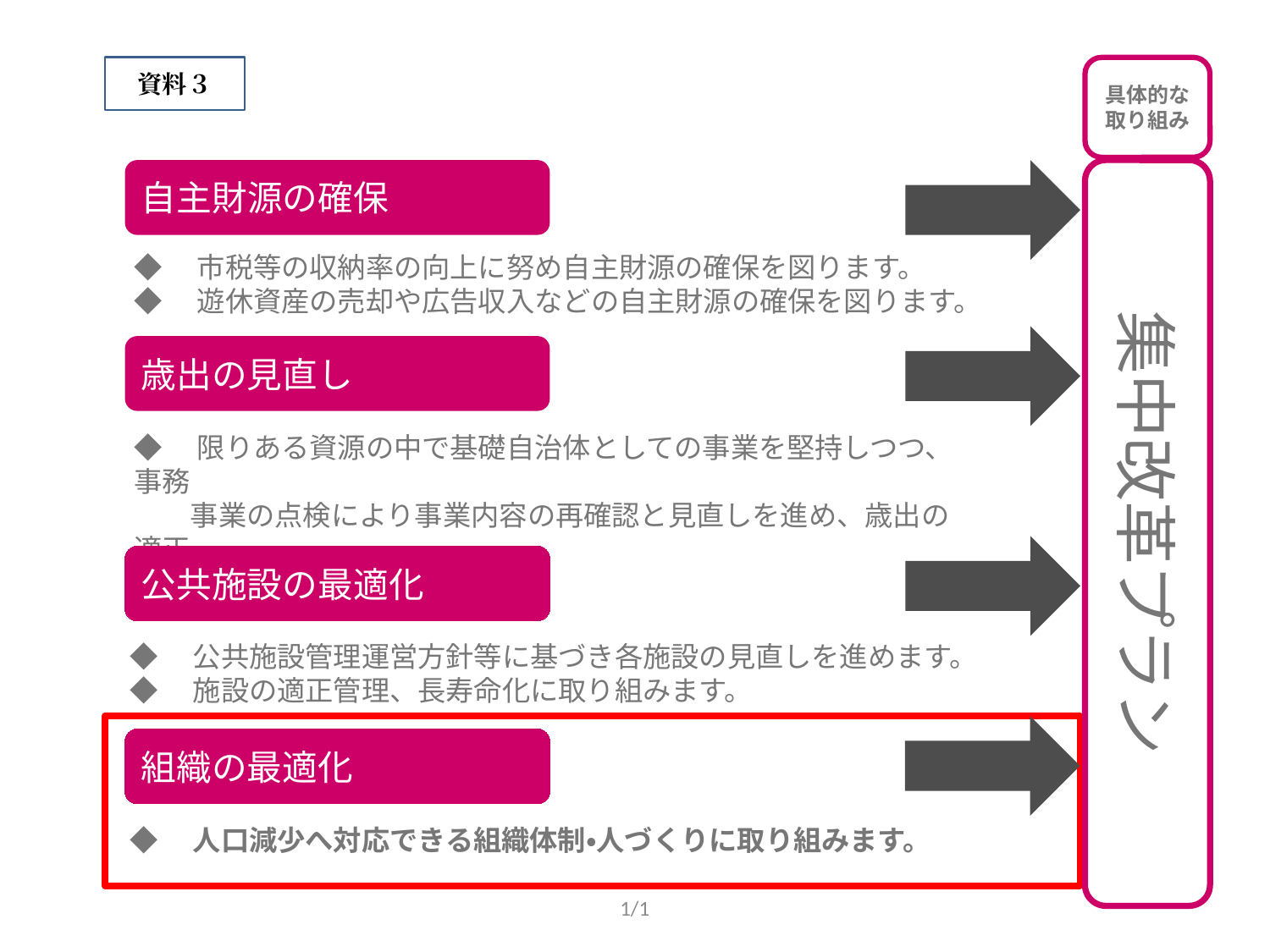

資料３
具体的な
取り組み
自主財源の確保

集中改革プラン
◆　市税等の収納率の向上に努め自主財源の確保を図ります。
◆　遊休資産の売却や広告収入などの自主財源の確保を図ります。

歳出の見直し
◆　限りある資源の中で基礎自治体としての事業を堅持しつつ、事務
　　事業の点検により事業内容の再確認と見直しを進め、歳出の適正
　　配分に努めます。

公共施設の最適化
◆　公共施設管理運営方針等に基づき各施設の見直しを進めます。
◆　施設の適正管理、長寿命化に取り組みます。

組織の最適化
◆　人口減少へ対応できる組織体制・人づくりに取り組みます。
1/1